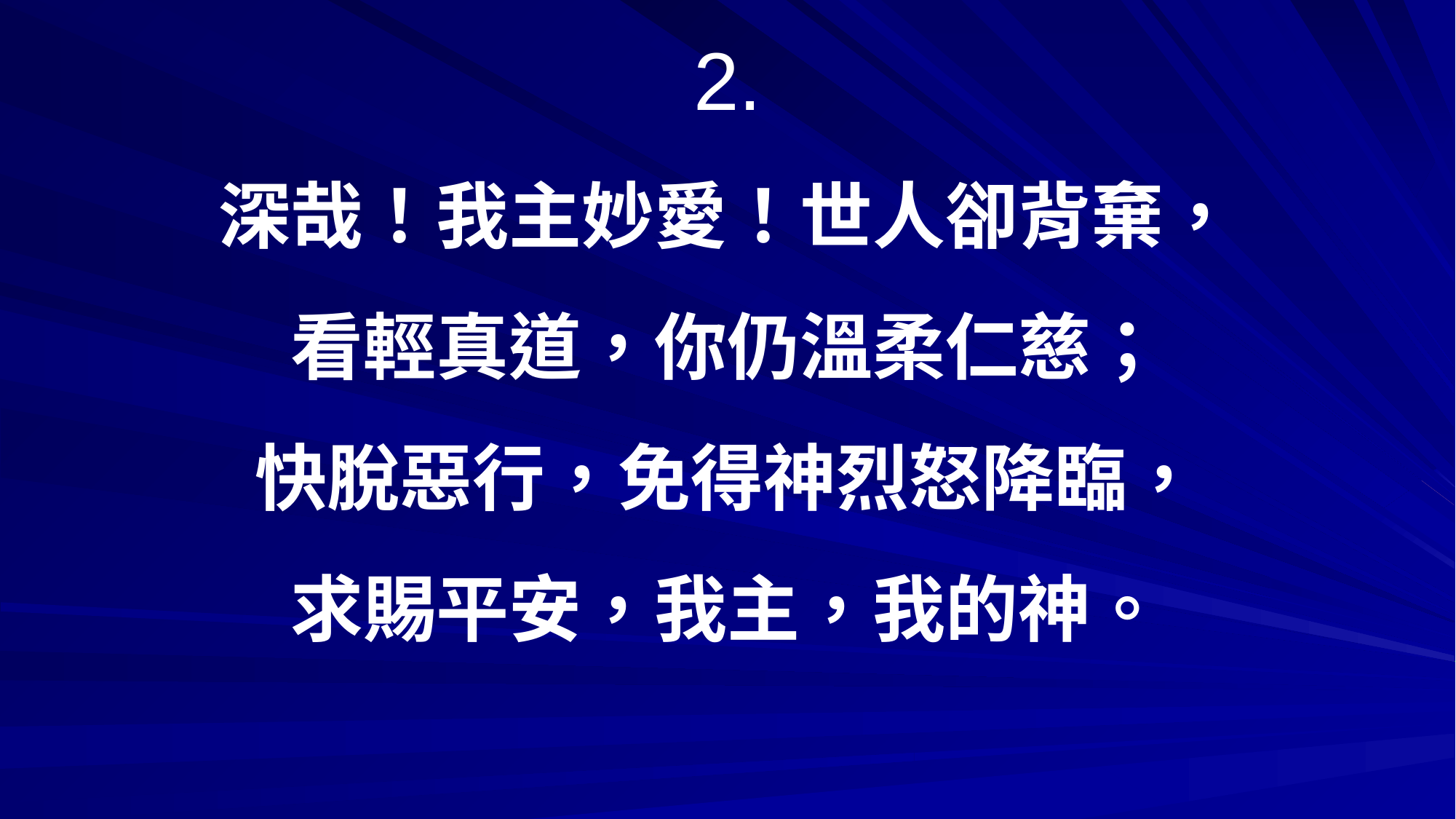

2.
深哉！我主妙愛！世人卻背棄，
看輕真道，你仍溫柔仁慈；
快脫惡行，免得神烈怒降臨，
求賜平安，我主，我的神。